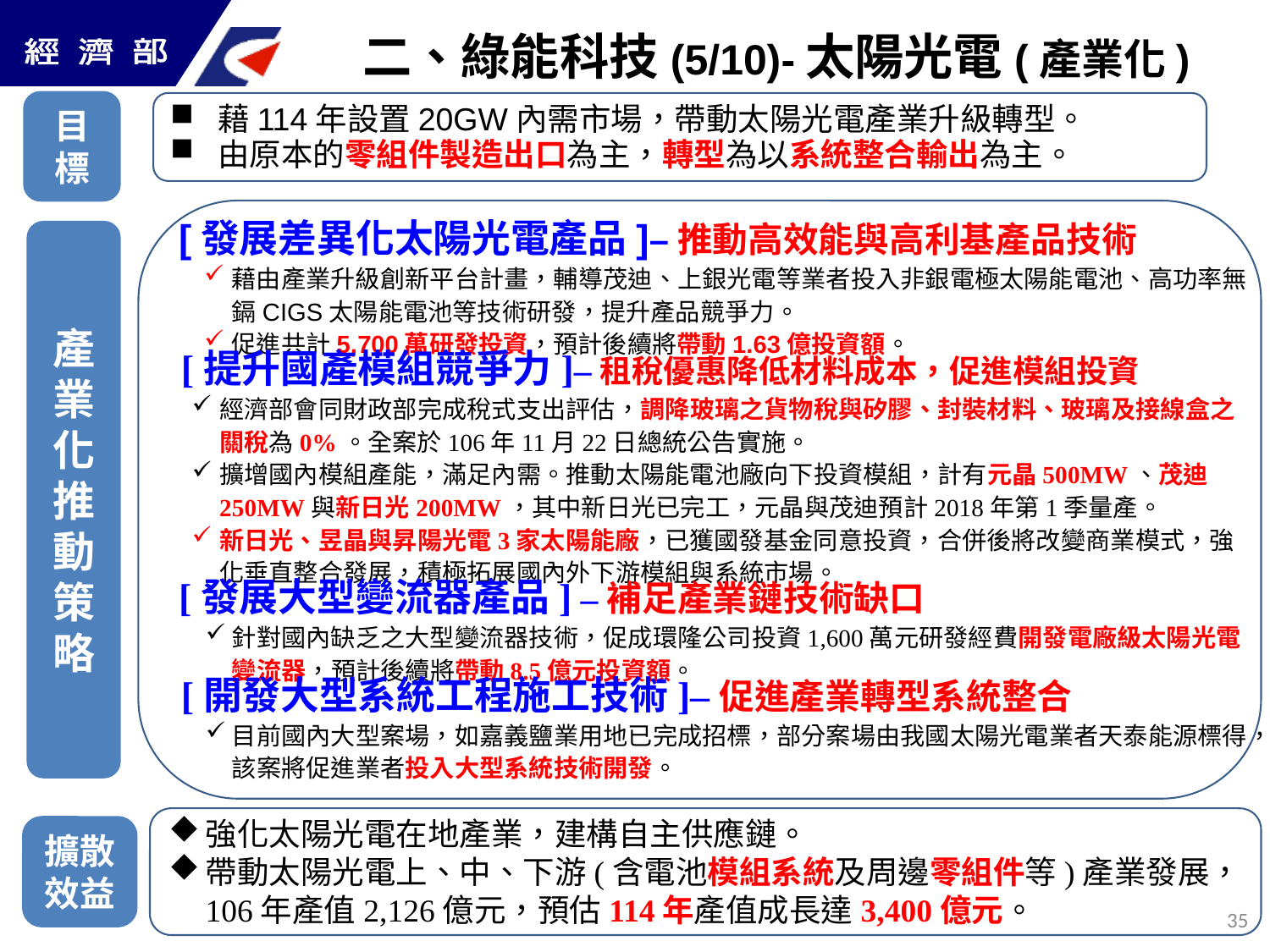

# 二、綠能科技(5/10)-太陽光電(產業化)
目標
藉114年設置20GW內需市場，帶動太陽光電產業升級轉型。
由原本的零組件製造出口為主，轉型為以系統整合輸出為主。

 [發展差異化太陽光電產品]–推動高效能與高利基產品技術
藉由產業升級創新平台計畫，輔導茂迪、上銀光電等業者投入非銀電極太陽能電池、高功率無鎘CIGS太陽能電池等技術研發，提升產品競爭力。
促進共計5,700萬研發投資，預計後續將帶動1.63億投資額。
[提升國產模組競爭力]–租稅優惠降低材料成本，促進模組投資
經濟部會同財政部完成稅式支出評估，調降玻璃之貨物稅與矽膠、封裝材料、玻璃及接線盒之關稅為0%。全案於106年11月22日總統公告實施。
擴增國內模組產能，滿足內需。推動太陽能電池廠向下投資模組，計有元晶500MW、茂迪250MW與新日光200MW，其中新日光已完工，元晶與茂迪預計2018年第1季量產。
新日光、昱晶與昇陽光電3家太陽能廠，已獲國發基金同意投資，合併後將改變商業模式，強化垂直整合發展，積極拓展國內外下游模組與系統市場。
 [發展大型變流器產品] –補足產業鏈技術缺口
針對國內缺乏之大型變流器技術，促成環隆公司投資1,600萬元研發經費開發電廠級太陽光電變流器，預計後續將帶動8.5億元投資額。
[開發大型系統工程施工技術]–促進產業轉型系統整合
目前國內大型案場，如嘉義鹽業用地已完成招標，部分案場由我國太陽光電業者天泰能源標得，該案將促進業者投入大型系統技術開發。
產業化推動策略
強化太陽光電在地產業，建構自主供應鏈。
帶動太陽光電上、中、下游(含電池模組系統及周邊零組件等)產業發展，106年產值2,126億元，預估114年產值成長達3,400億元。
擴散
效益
35
35